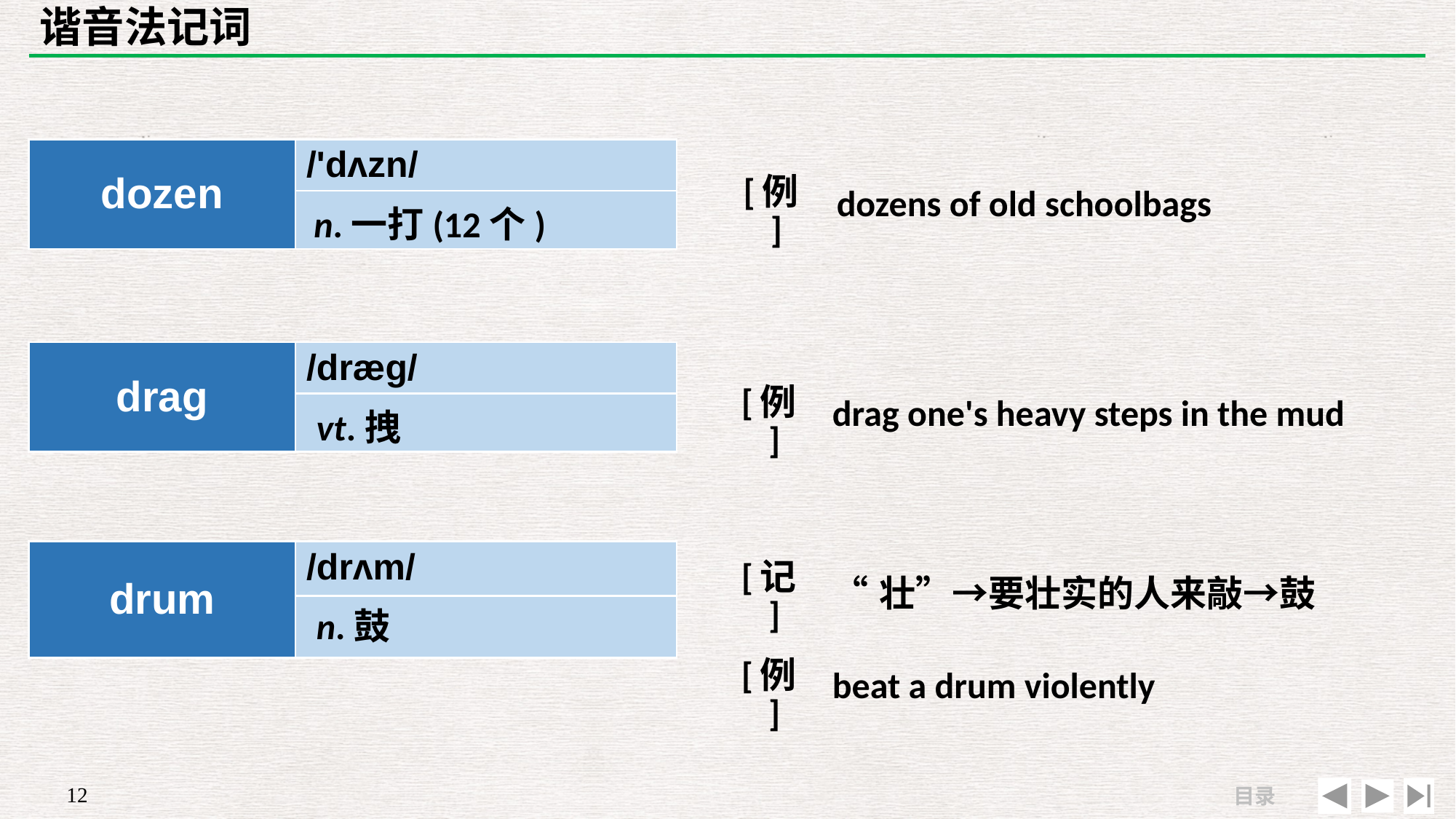

# 谐音法记词

|  |  |
| --- | --- |
| [例] | dozens of old schoolbags |
| dozen | /'dʌzn/ |
| --- | --- |
|  |  |
n.一打(12个)
|  |  |
| --- | --- |
| [例] | drag one's heavy steps in the mud |
| drag | /dræɡ/ |
| --- | --- |
|  |  |
vt.拽
| drum | /drʌm/ |
| --- | --- |
|  |  |
| [记] | “壮”→要壮实的人来敲→鼓 |
| --- | --- |
| [例] | beat a drum violently |
n.鼓